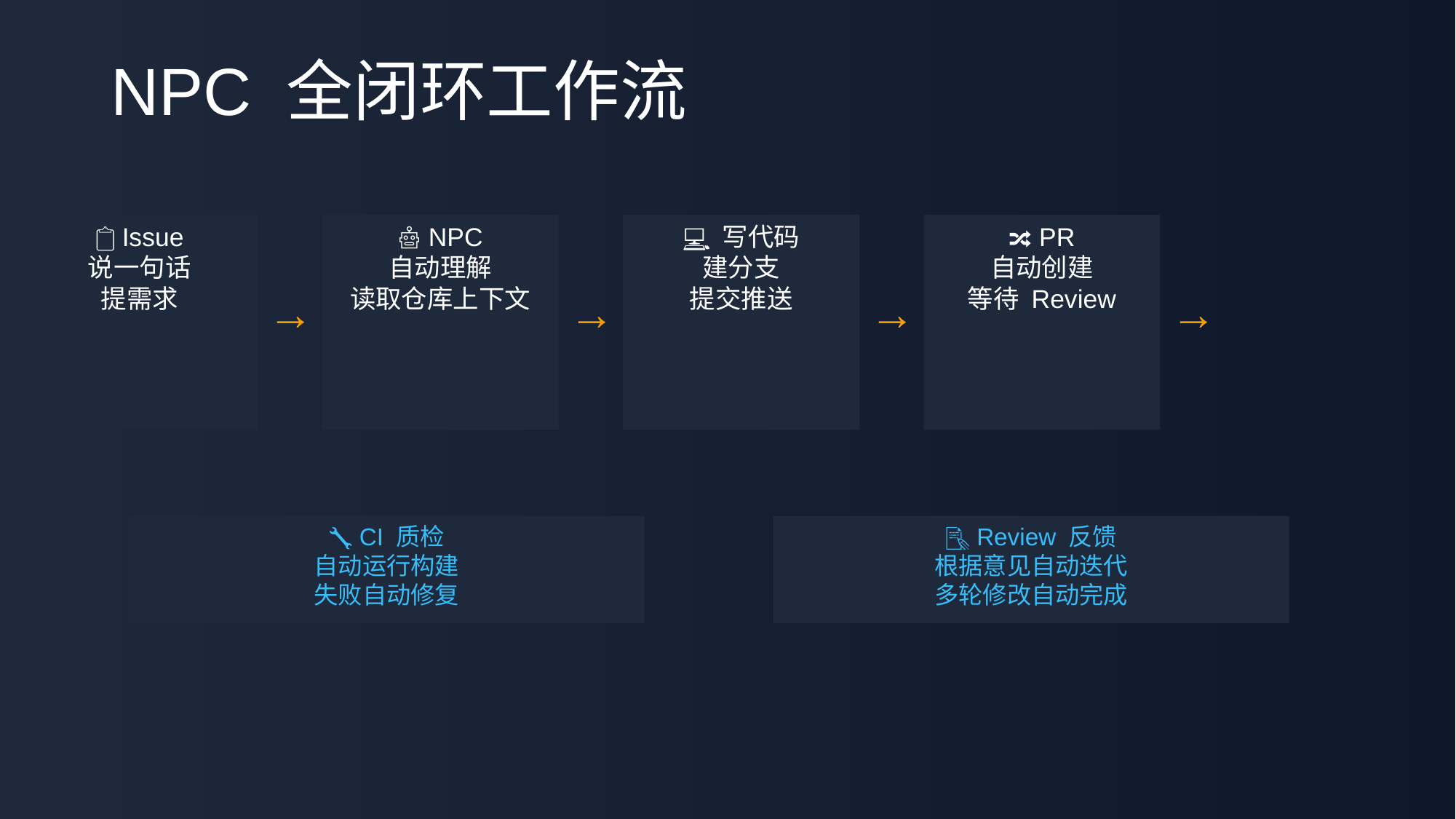

# NPC 全闭环工作流
📋 Issue
说一句话
提需求
🤖 NPC
自动理解
读取仓库上下文
💻 写代码
建分支
提交推送
🔀 PR
自动创建
等待 Review
→
→
→
→
🔧 CI 质检
自动运行构建
失败自动修复
📝 Review 反馈
根据意见自动迭代
多轮修改自动完成